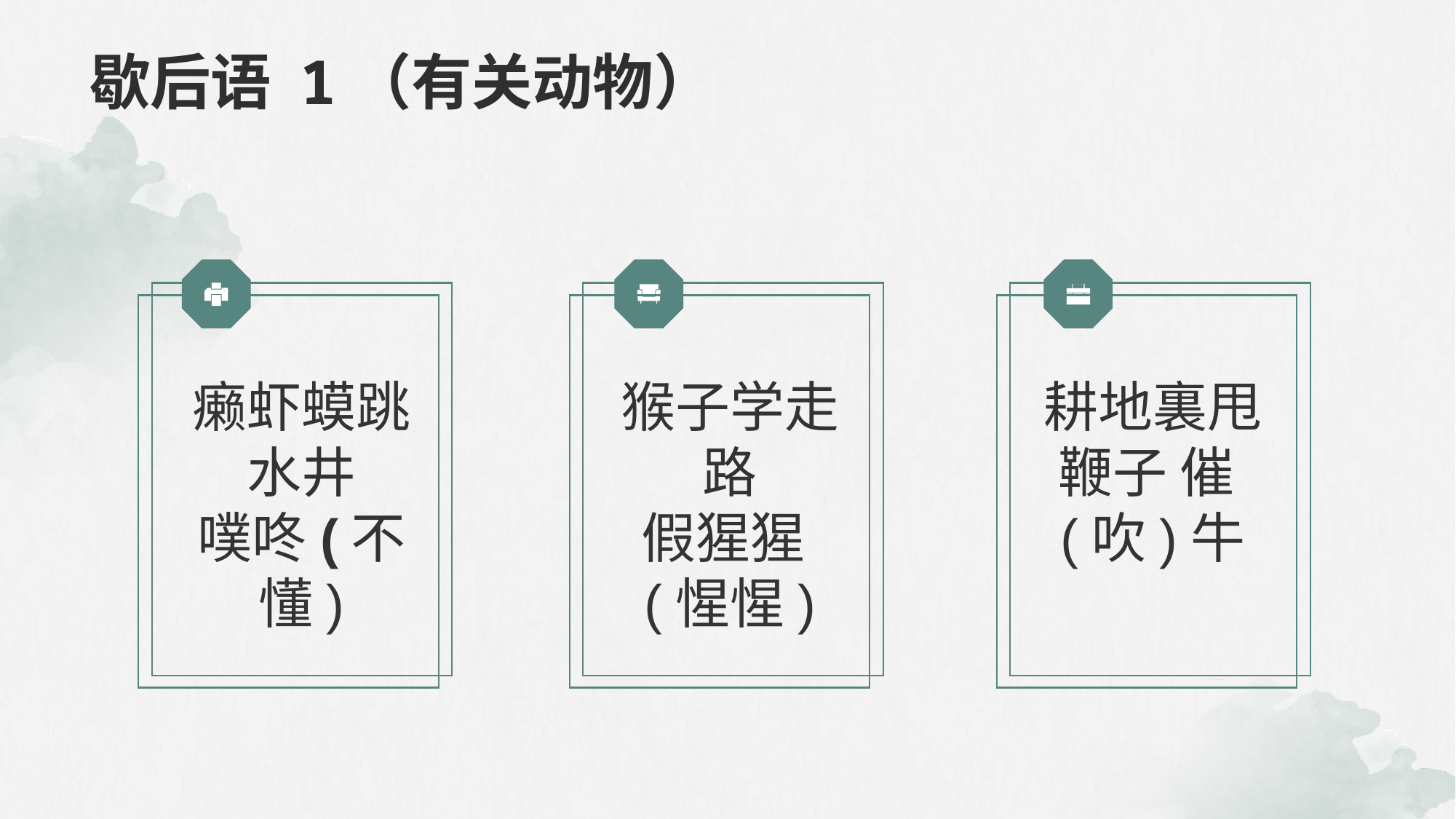

# 歇后语 1（有关动物）

癞虾蟆跳水井
噗咚(不懂)

猴子学走路
假猩猩(惺惺)

耕地裏甩鞭子 催(吹)牛